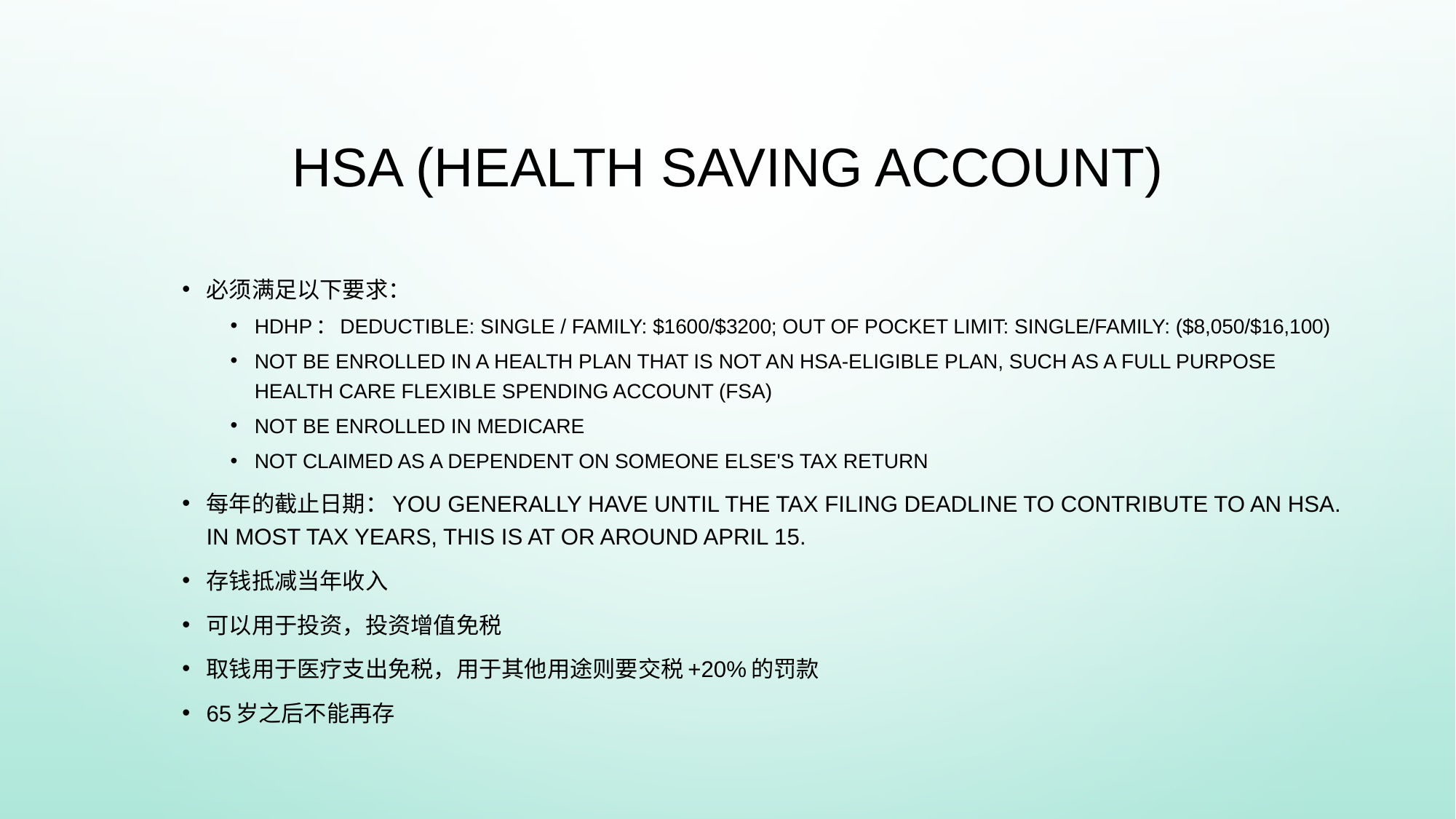

# HSA (Health Saving Account)
必须满足以下要求：
HDHP：deductible: Single / Family: $1600/$3200; Out of Pocket Limit: Single/Family: ($8,050/$16,100)
Not be enrolled in a health plan that is not an HSA-eligible plan, such as a full purpose health care flexible spending account (FSA)
Not be enrolled in Medicare
Not claimed as a dependent on someone else's tax return
每年的截止日期：You generally have until the tax filing deadline to contribute to an HSA. In most tax years, this is at or around April 15.
存钱抵减当年收入
可以用于投资，投资增值免税
取钱用于医疗支出免税，用于其他用途则要交税+20%的罚款
65岁之后不能再存